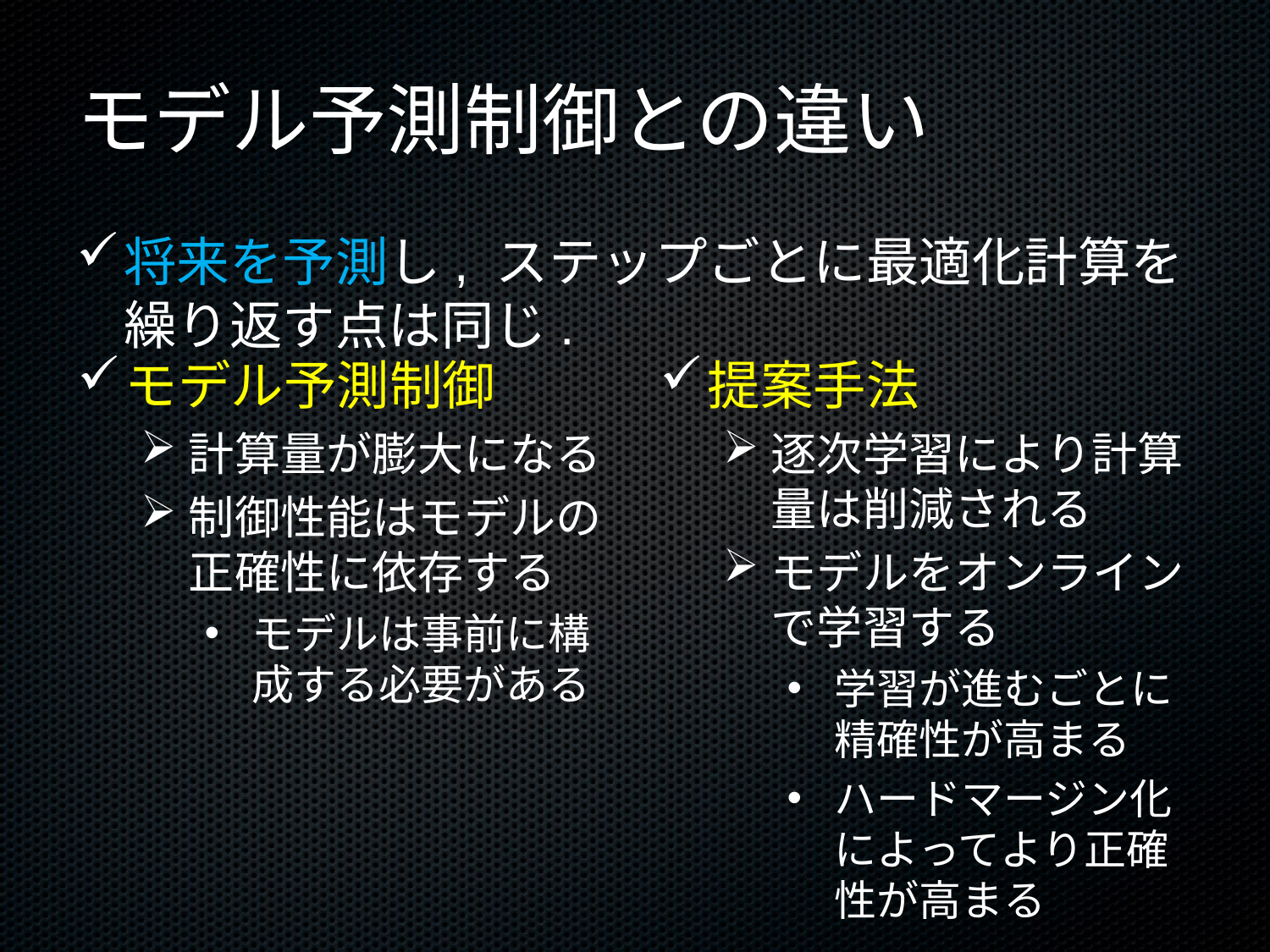

# モデル予測制御との違い
将来を予測し, ステップごとに最適化計算を繰り返す点は同じ.
モデル予測制御
計算量が膨大になる
制御性能はモデルの正確性に依存する
モデルは事前に構成する必要がある
提案手法
逐次学習により計算量は削減される
モデルをオンラインで学習する
学習が進むごとに精確性が高まる
ハードマージン化によってより正確性が高まる